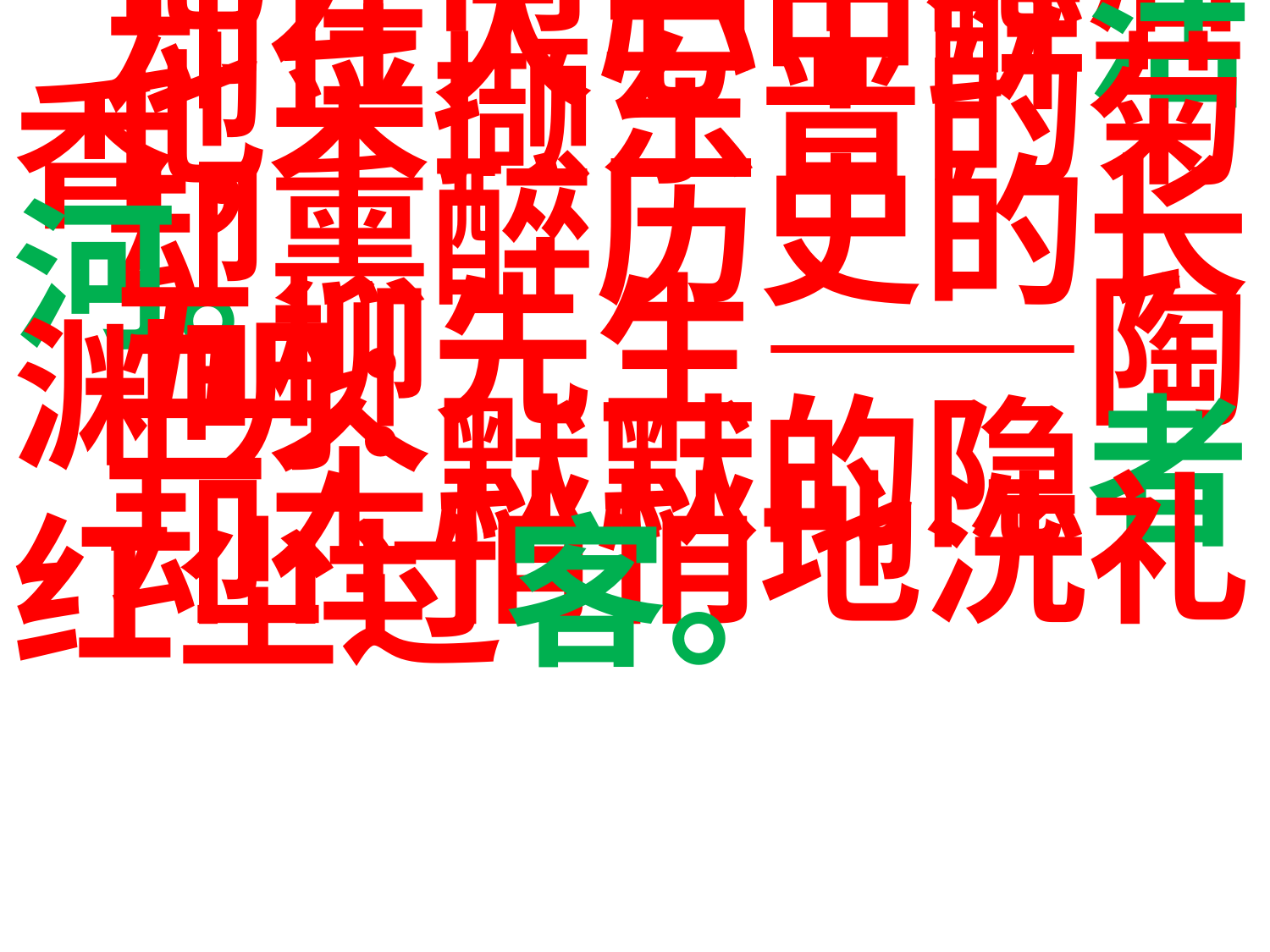

他在南山下隐居，
  却在人心中鲜活；
  他采撷东晋的菊香，
  却熏醉历史的长河。
  五柳先生——陶渊明：
  一个默默的隐者，
  却在悄悄地洗礼红尘过客。